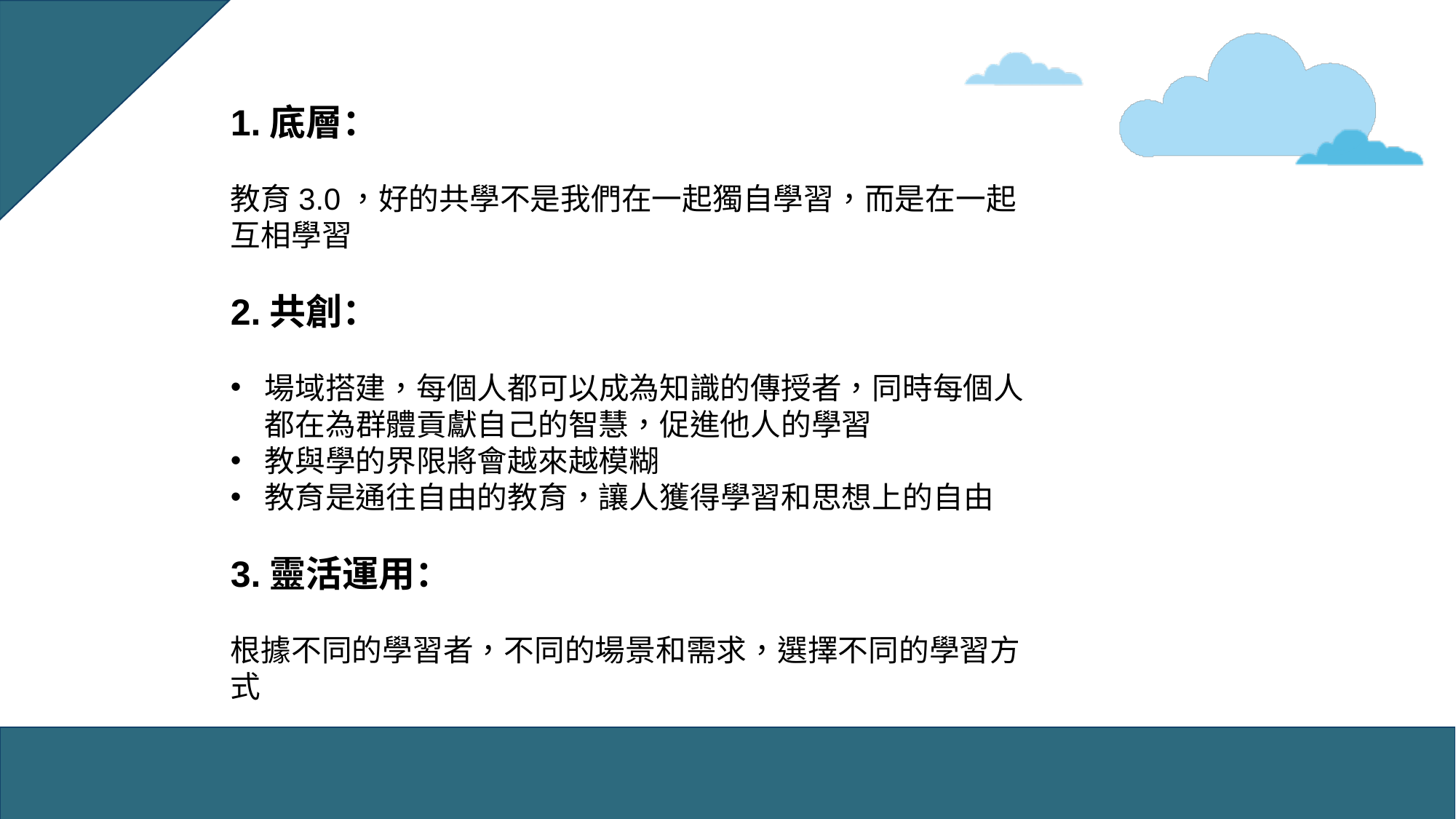

1.底層：

教育3.0，好的共學不是我們在一起獨自學習，而是在一起互相學習

2.共創：

場域搭建，每個人都可以成為知識的傳授者，同時每個人都在為群體貢獻自己的智慧，促進他人的學習
教與學的界限將會越來越模糊
教育是通往自由的教育，讓人獲得學習和思想上的自由

3.靈活運用：

根據不同的學習者，不同的場景和需求，選擇不同的學習方式